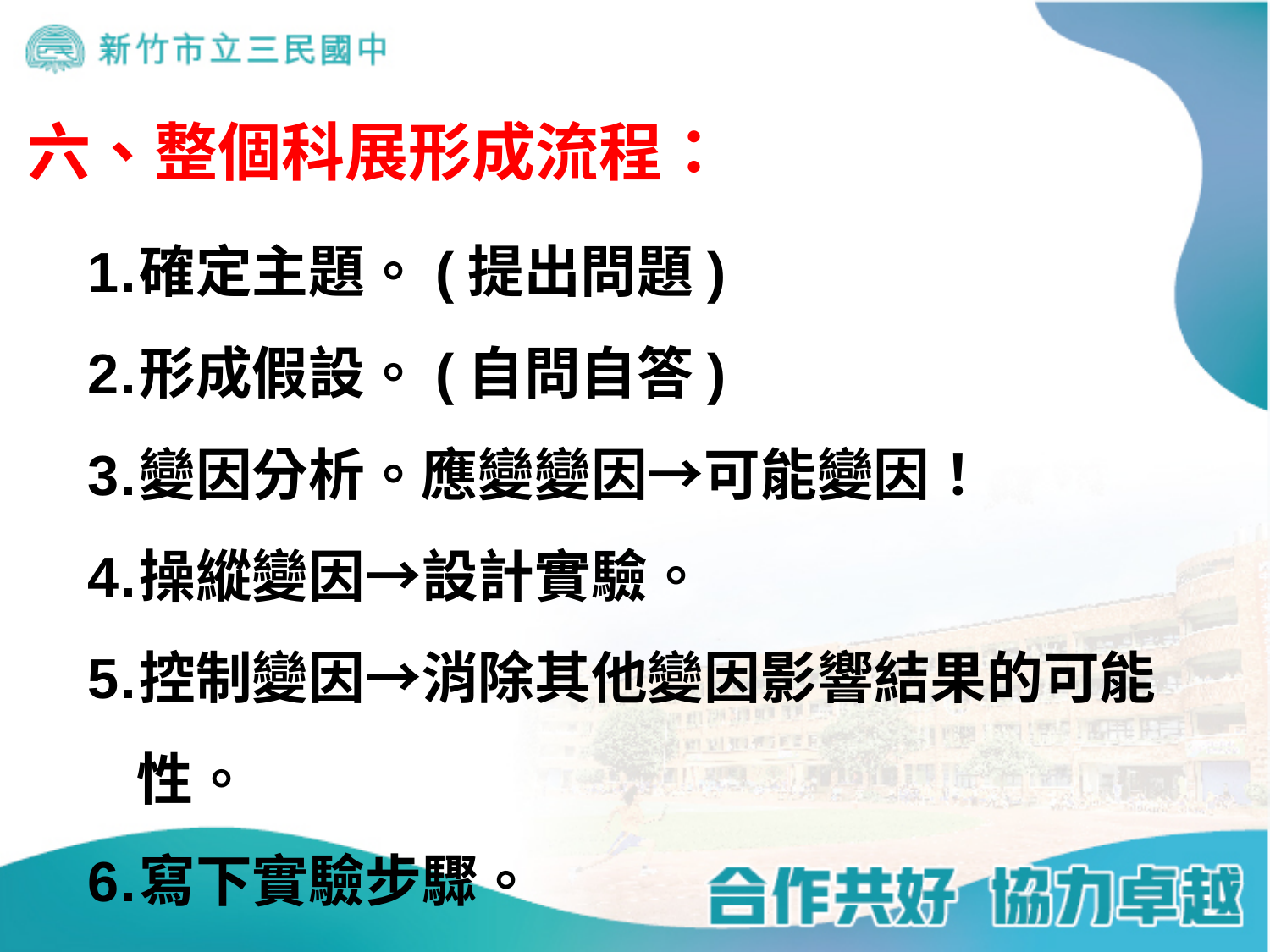

六、整個科展形成流程：
確定主題。(提出問題)
形成假設。(自問自答)
變因分析。應變變因→可能變因！
操縱變因→設計實驗。
控制變因→消除其他變因影響結果的可能性。
寫下實驗步驟。